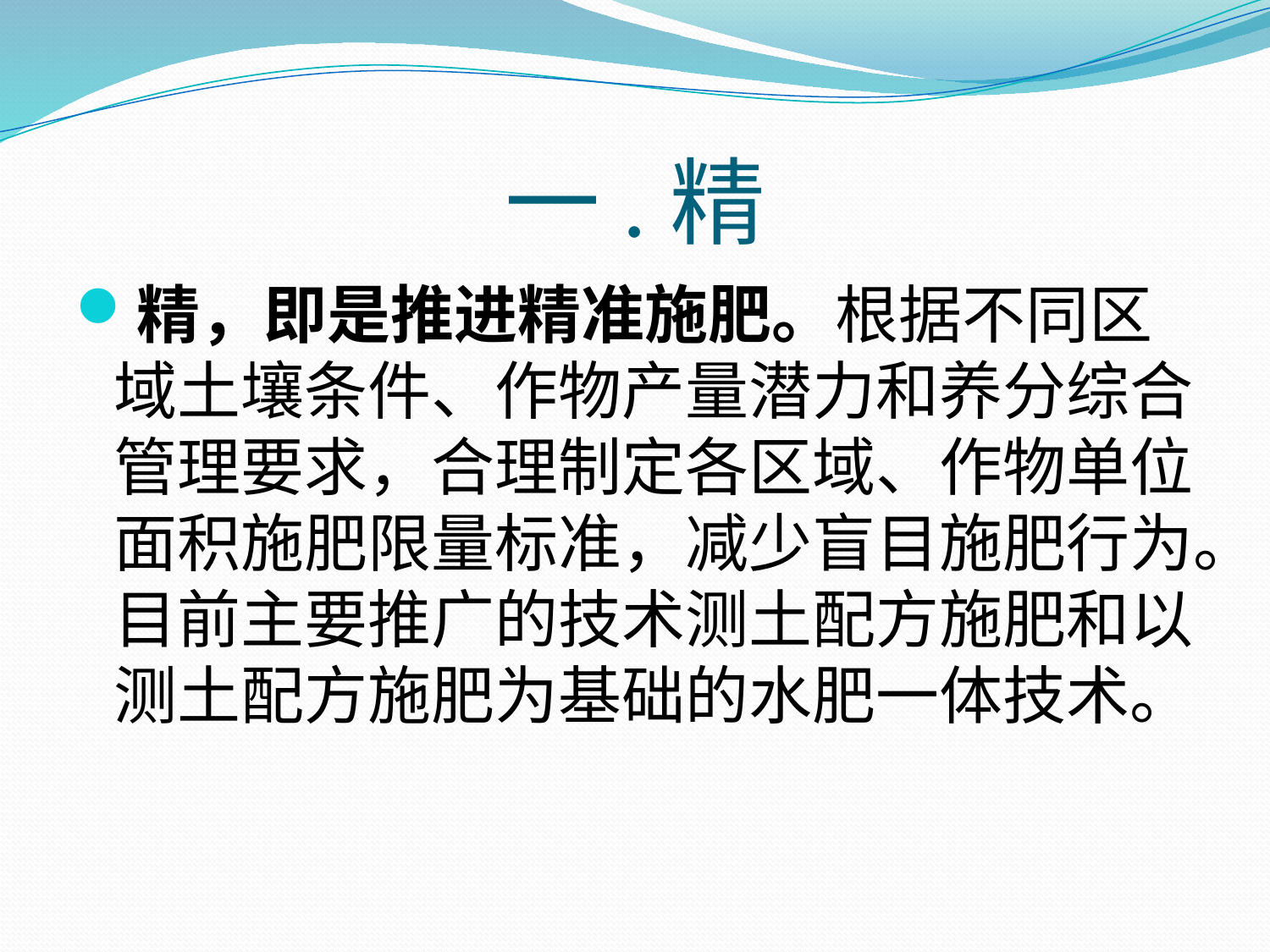

# 一.精
精，即是推进精准施肥。根据不同区域土壤条件、作物产量潜力和养分综合管理要求，合理制定各区域、作物单位面积施肥限量标准，减少盲目施肥行为。目前主要推广的技术测土配方施肥和以测土配方施肥为基础的水肥一体技术。